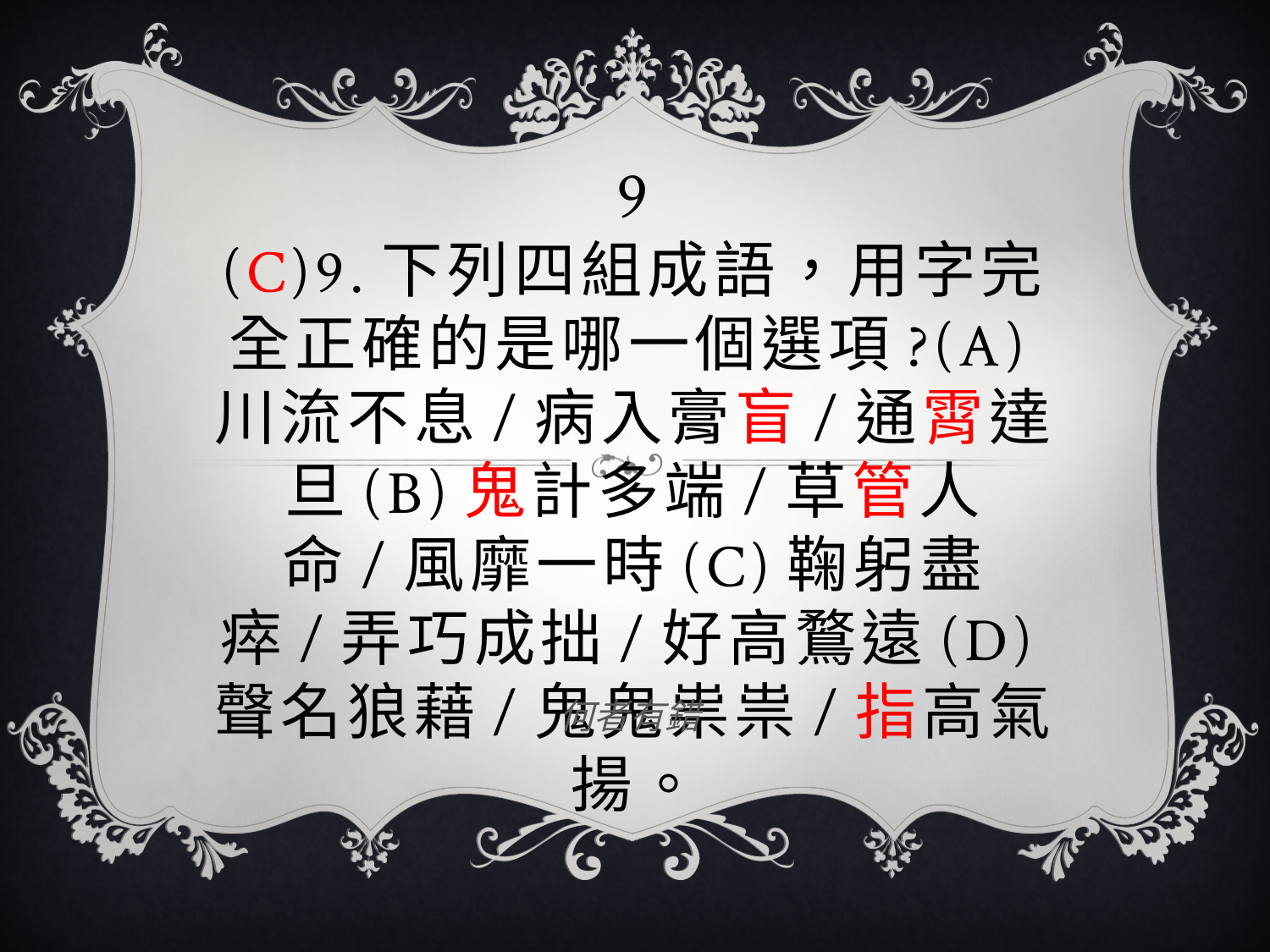

# 9 (C)9.下列四組成語，用字完全正確的是哪一個選項?(A)川流不息/病入膏盲/通霄達旦(B)鬼計多端/草管人命/風靡一時(C)鞠躬盡瘁/弄巧成拙/好高鶩遠(D)聲名狼藉/鬼鬼祟祟/指高氣揚。
何者有錯